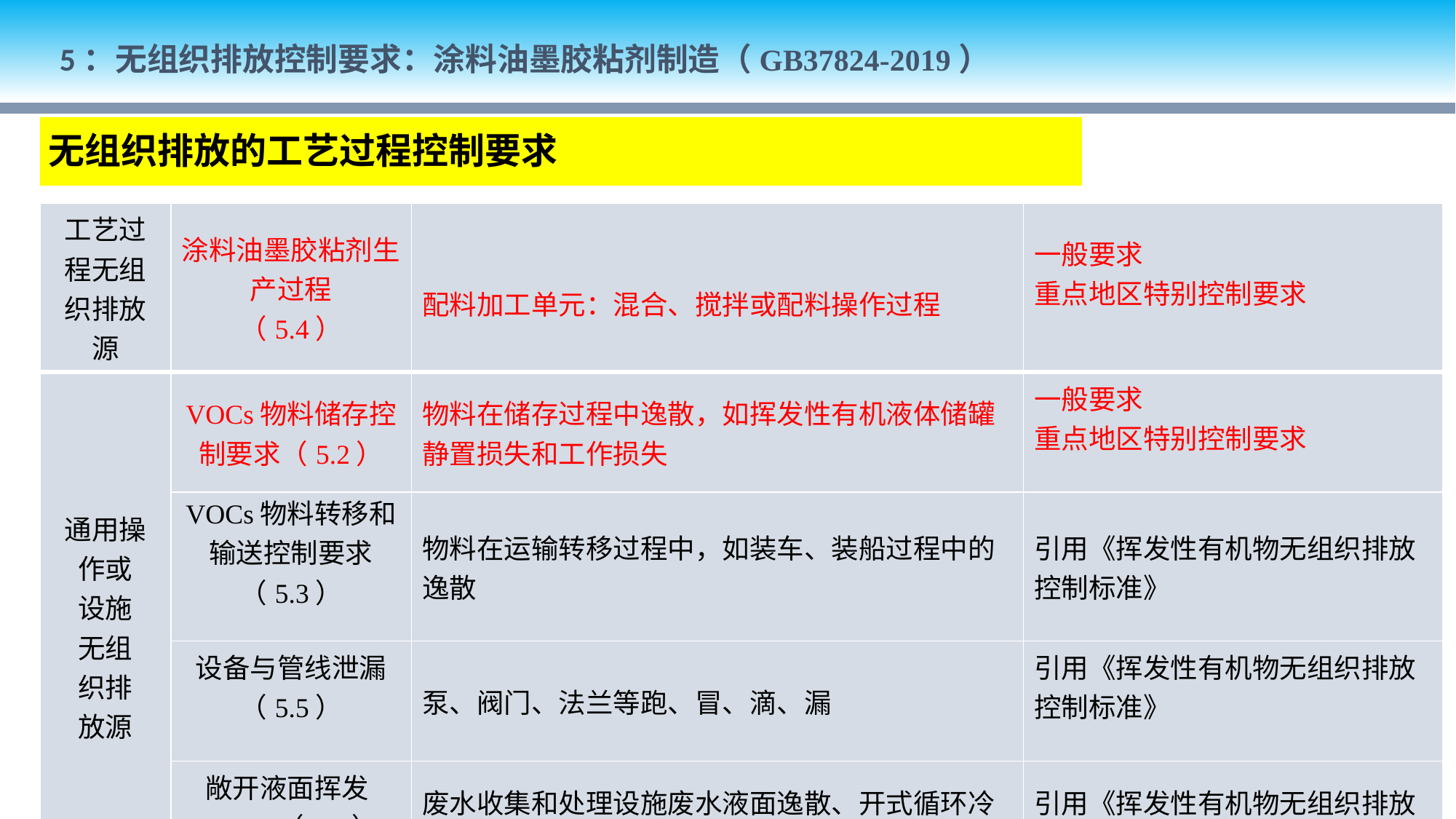

# 5：无组织排放控制要求：涂料油墨胶粘剂制造（GB37824-2019）
无组织排放的工艺过程控制要求
| 工艺过程无组织排放源 | 涂料油墨胶粘剂生产过程 （5.4） | 配料加工单元：混合、搅拌或配料操作过程 | 一般要求 重点地区特别控制要求 |
| --- | --- | --- | --- |
| 通用操作或 设施 无组 织排 放源 | VOCs物料储存控制要求（5.2） | 物料在储存过程中逸散，如挥发性有机液体储罐静置损失和工作损失 | 一般要求 重点地区特别控制要求 |
|  | VOCs物料转移和输送控制要求（5.3） | 物料在运输转移过程中，如装车、装船过程中的逸散 | 引用《挥发性有机物无组织排放控制标准》 |
|  | 设备与管线泄漏（5.5） | 泵、阀门、法兰等跑、冒、滴、漏 | 引用《挥发性有机物无组织排放控制标准》 |
|  | 敞开液面挥发VOCs（5.6） | 废水收集和处理设施废水液面逸散、开式循环冷却水逸散 | 引用《挥发性有机物无组织排放控制标准》 |
75